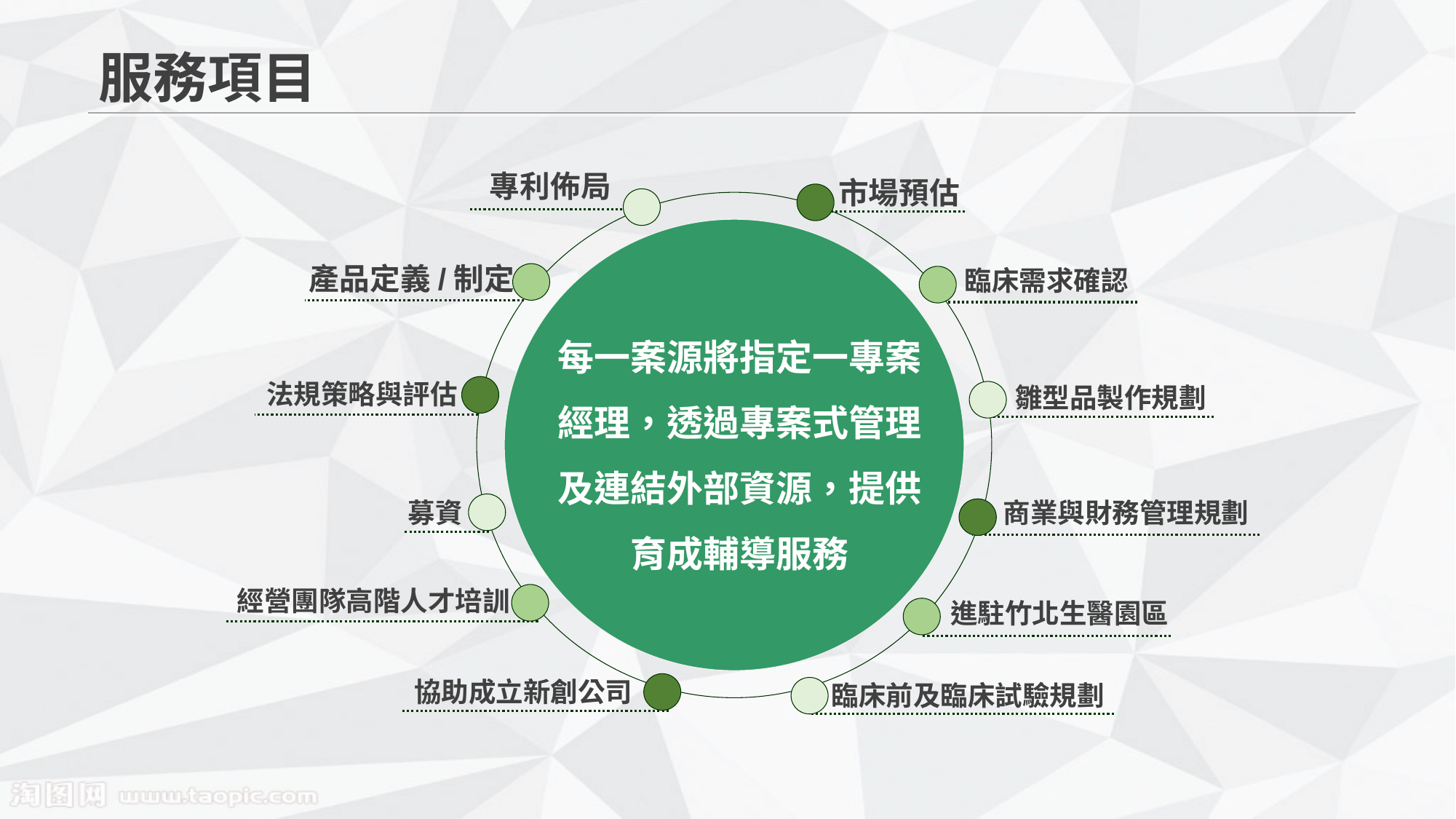

服務項目
專利佈局
市場預估

產品定義/制定

臨床需求確認

每一案源將指定一專案經理，透過專案式管理及連結外部資源，提供育成輔導服務
法規策略與評估
雛型品製作規劃

募資
商業與財務管理規劃

經營團隊高階人才培訓

進駐竹北生醫園區

協助成立新創公司
臨床前及臨床試驗規劃